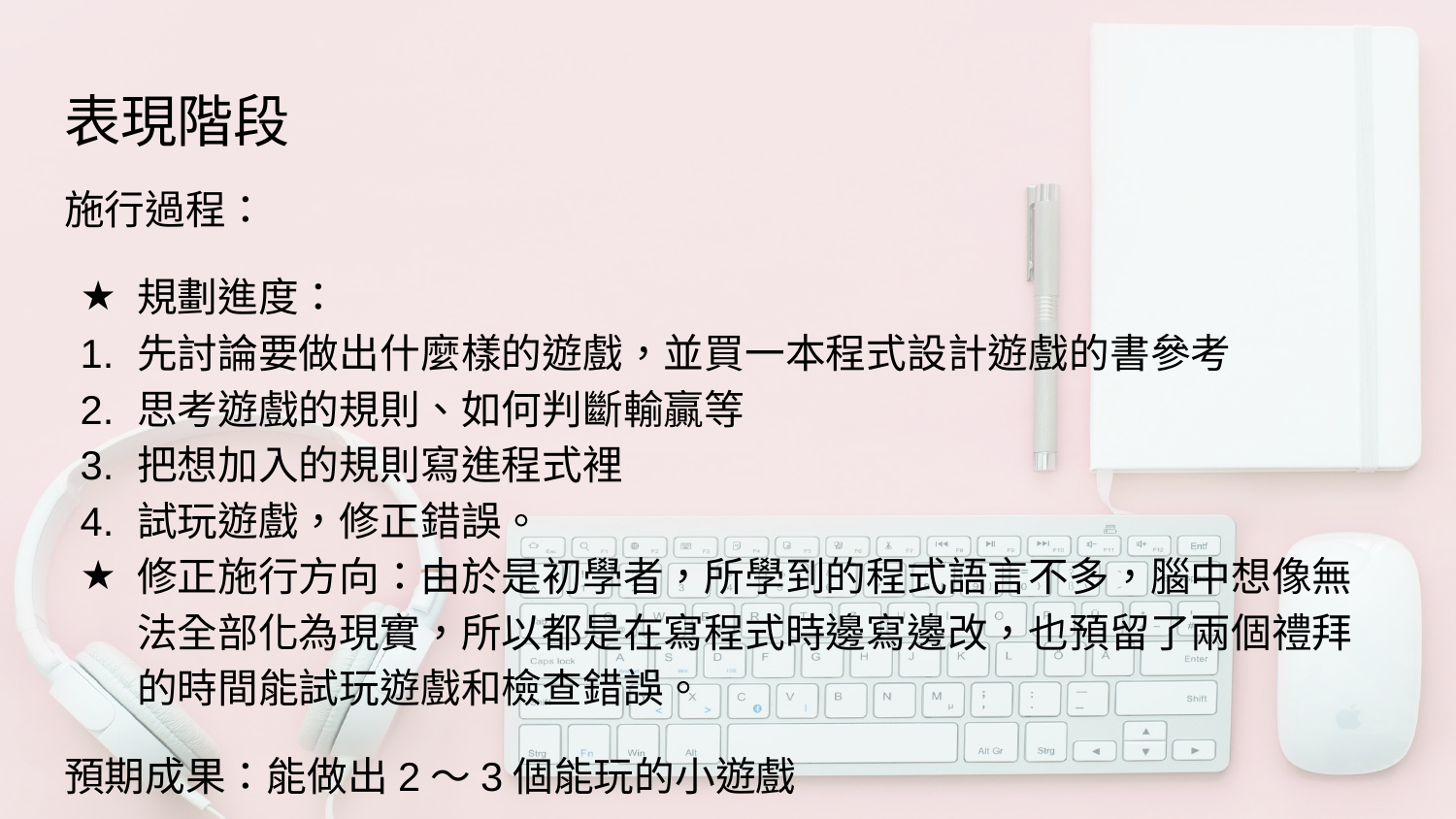

# 表現階段
施行過程：
規劃進度：
先討論要做出什麼樣的遊戲，並買一本程式設計遊戲的書參考
思考遊戲的規則、如何判斷輸贏等
把想加入的規則寫進程式裡
試玩遊戲，修正錯誤。
修正施行方向：由於是初學者，所學到的程式語言不多，腦中想像無法全部化為現實，所以都是在寫程式時邊寫邊改，也預留了兩個禮拜的時間能試玩遊戲和檢查錯誤。
預期成果：能做出2～3個能玩的小遊戲